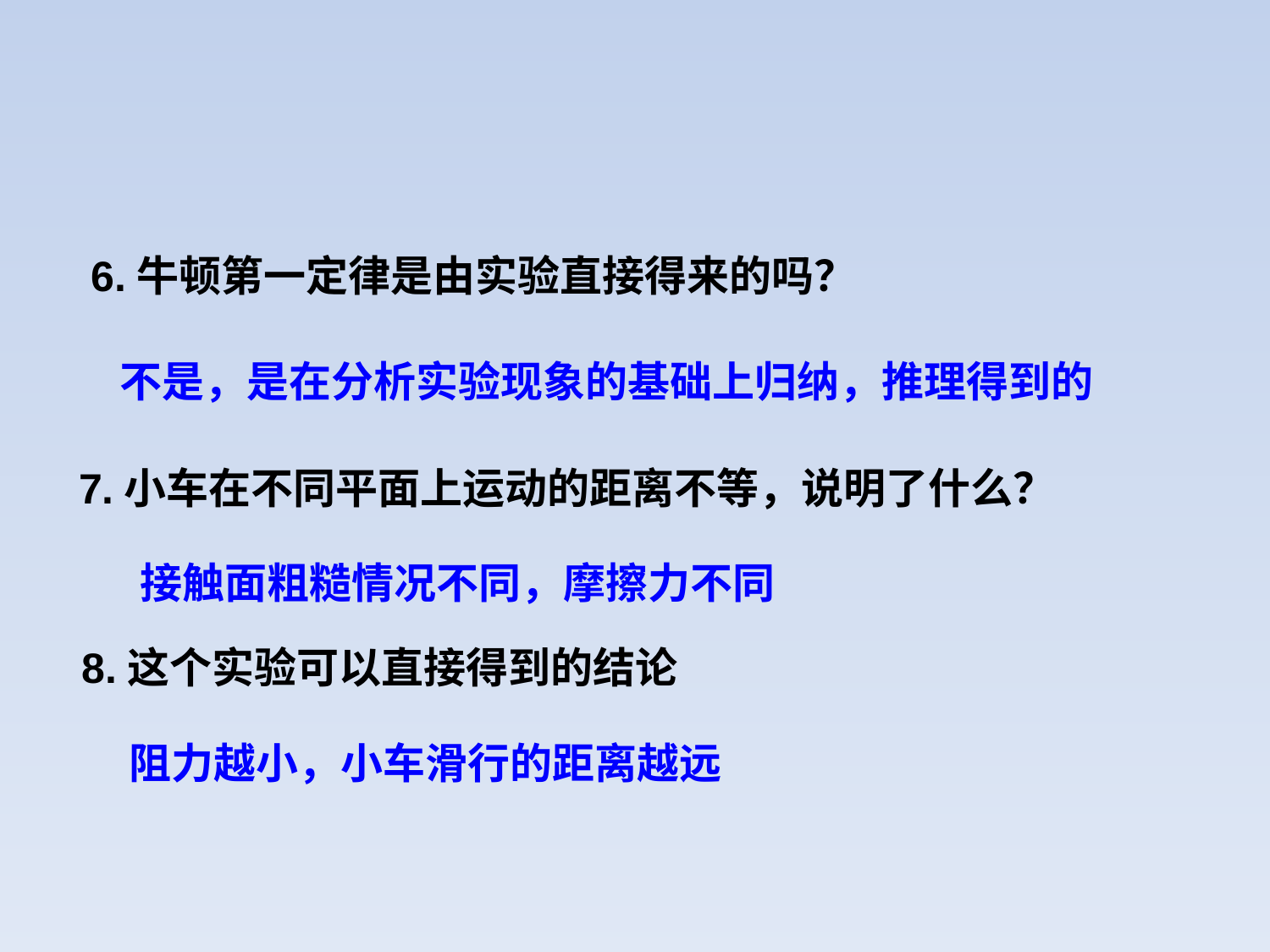

6.牛顿第一定律是由实验直接得来的吗？
不是，是在分析实验现象的基础上归纳，推理得到的
7.小车在不同平面上运动的距离不等，说明了什么？
接触面粗糙情况不同，摩擦力不同
8.这个实验可以直接得到的结论
阻力越小，小车滑行的距离越远